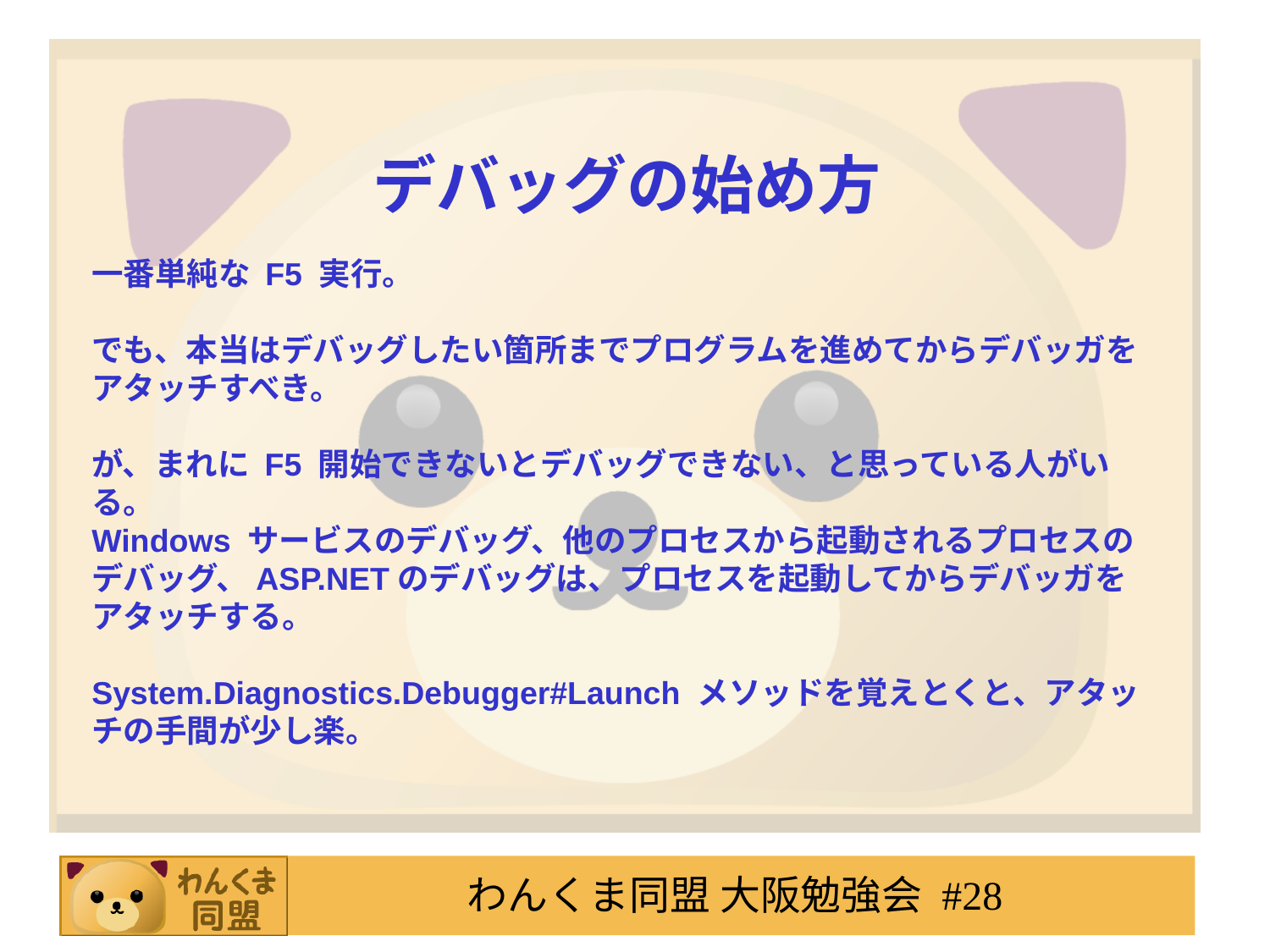

デバッグの始め方
一番単純な F5 実行。

でも、本当はデバッグしたい箇所までプログラムを進めてからデバッガをアタッチすべき。

が、まれに F5 開始できないとデバッグできない、と思っている人がいる。
Windows サービスのデバッグ、他のプロセスから起動されるプロセスのデバッグ、ASP.NETのデバッグは、プロセスを起動してからデバッガをアタッチする。

System.Diagnostics.Debugger#Launch メソッドを覚えとくと、アタッチの手間が少し楽。